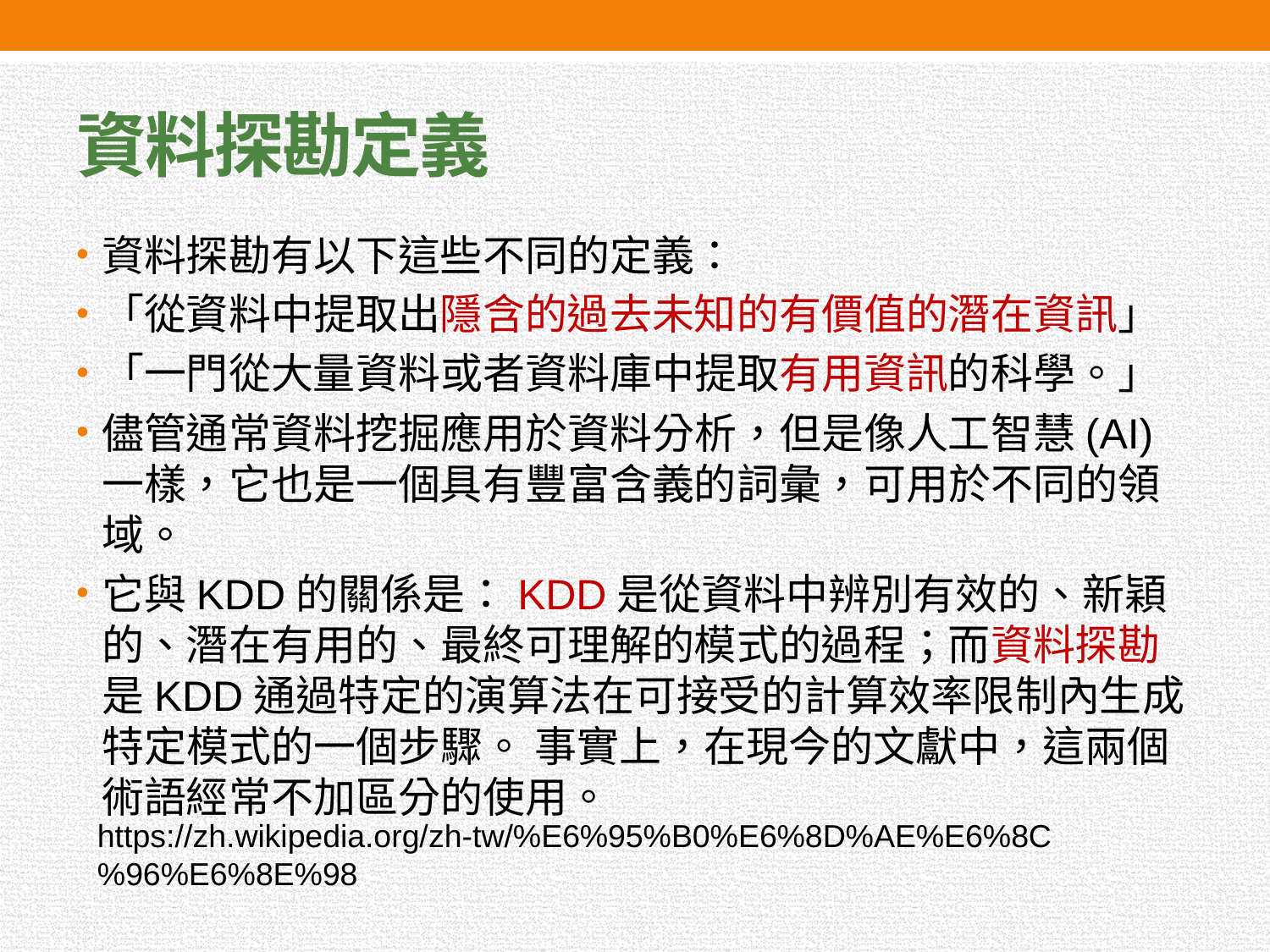

# 資料探勘定義
資料探勘有以下這些不同的定義：
「從資料中提取出隱含的過去未知的有價值的潛在資訊」
「一門從大量資料或者資料庫中提取有用資訊的科學。」
儘管通常資料挖掘應用於資料分析，但是像人工智慧(AI)一樣，它也是一個具有豐富含義的詞彙，可用於不同的領域。
它與KDD的關係是：KDD是從資料中辨別有效的、新穎的、潛在有用的、最終可理解的模式的過程；而資料探勘是KDD通過特定的演算法在可接受的計算效率限制內生成特定模式的一個步驟。 事實上，在現今的文獻中，這兩個術語經常不加區分的使用。
https://zh.wikipedia.org/zh-tw/%E6%95%B0%E6%8D%AE%E6%8C%96%E6%8E%98